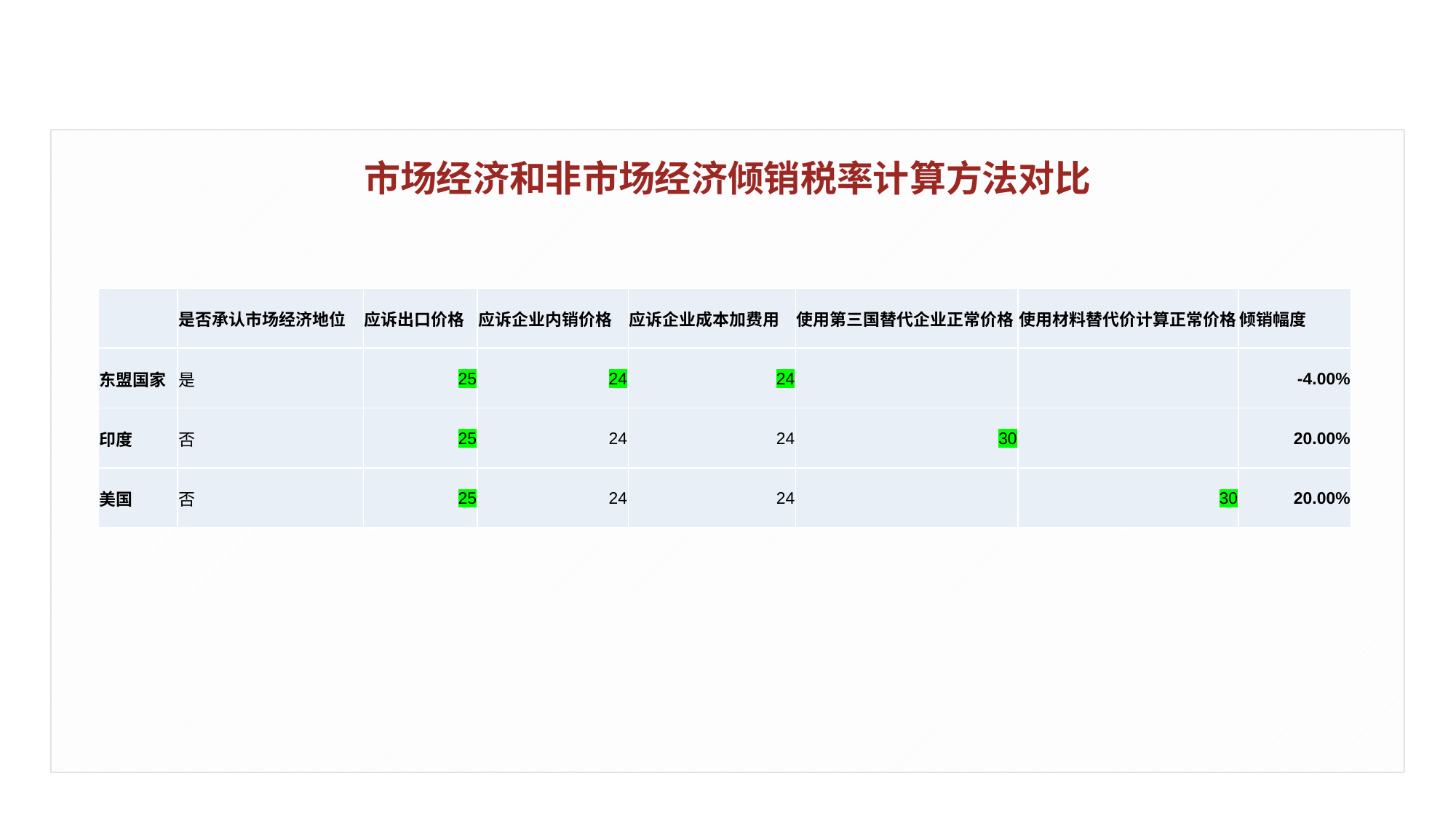

市场经济和非市场经济倾销税率计算方法对比
|  | 是否承认市场经济地位 | 应诉出口价格 | 应诉企业内销价格 | 应诉企业成本加费用 | 使用第三国替代企业正常价格 | 使用材料替代价计算正常价格 | 倾销幅度 |
| --- | --- | --- | --- | --- | --- | --- | --- |
| 东盟国家 | 是 | 25 | 24 | 24 |  |  | -4.00% |
| 印度 | 否 | 25 | 24 | 24 | 30 |  | 20.00% |
| 美国 | 否 | 25 | 24 | 24 |  | 30 | 20.00% |